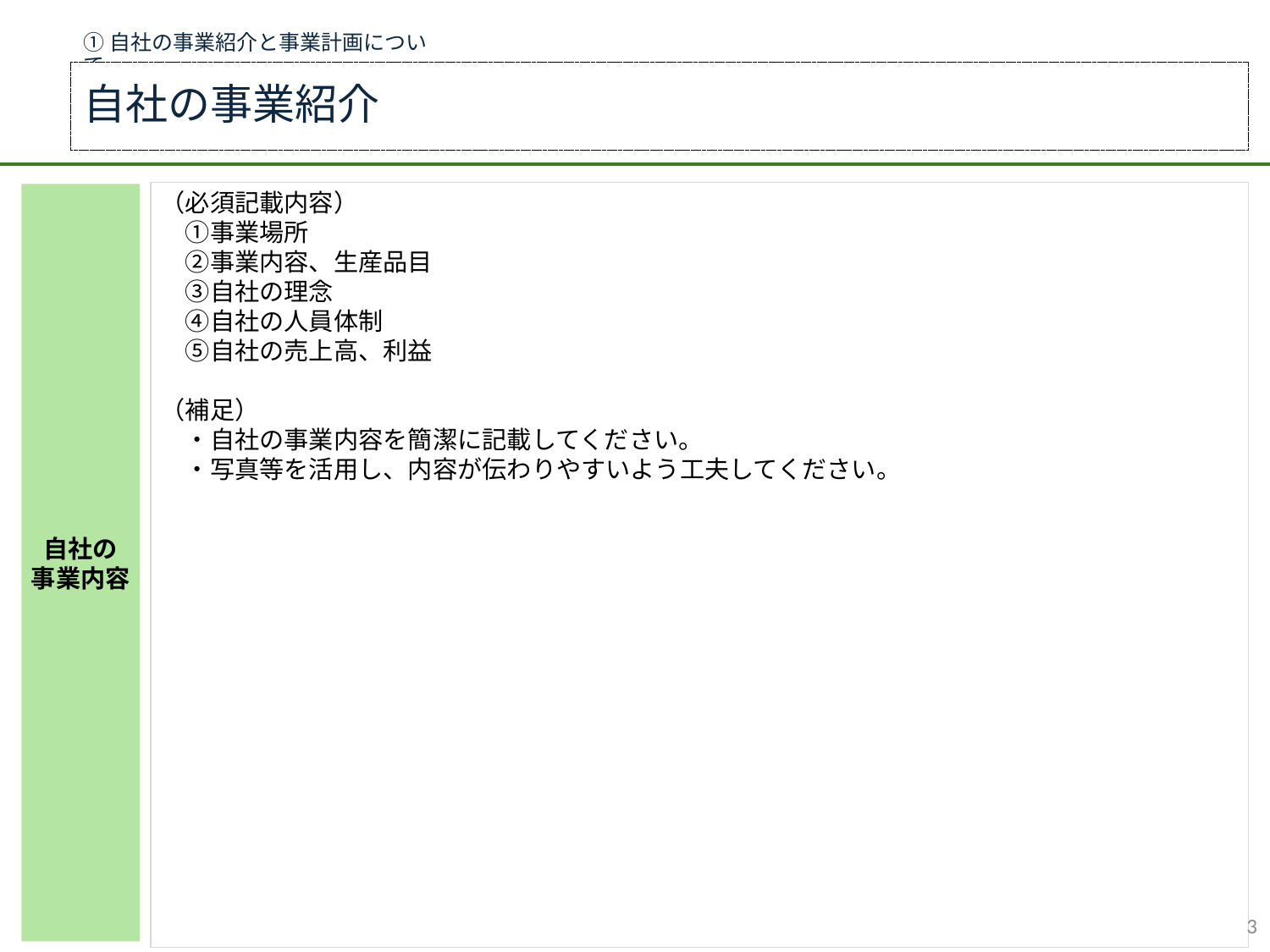

①自社の事業紹介と事業計画について
自社の事業紹介
（必須記載内容）
　①事業場所
　②事業内容、生産品目
　③自社の理念
　④自社の人員体制
　⑤自社の売上高、利益

（補足）
　・自社の事業内容を簡潔に記載してください。
　・写真等を活用し、内容が伝わりやすいよう工夫してください。
自社の
事業内容

3